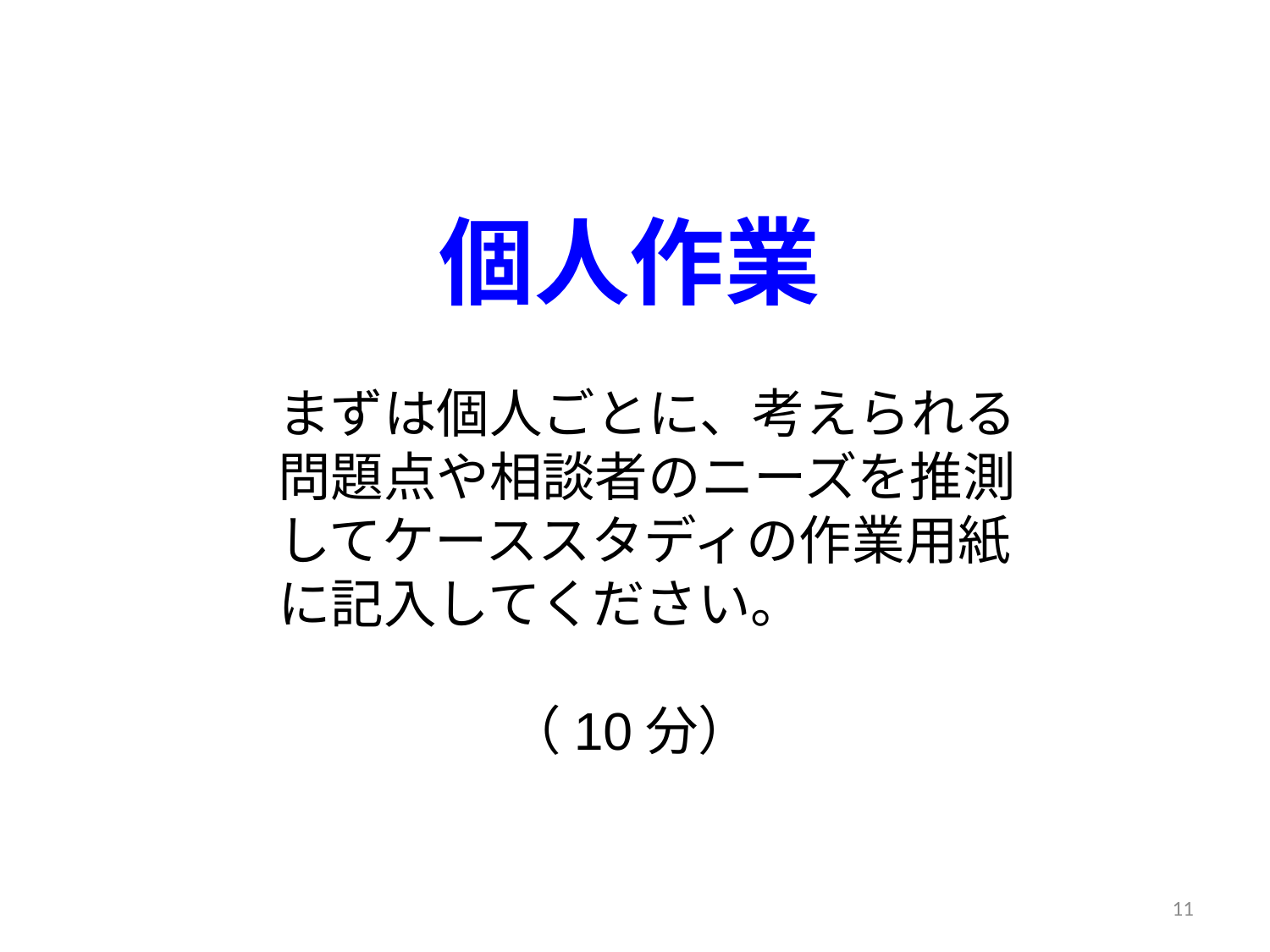

個⼈作業

まずは個⼈ごとに、考えられる
問題点や相談者のニーズを推測
してケーススタディの作業⽤紙
に記⼊してください。

（10分）
11